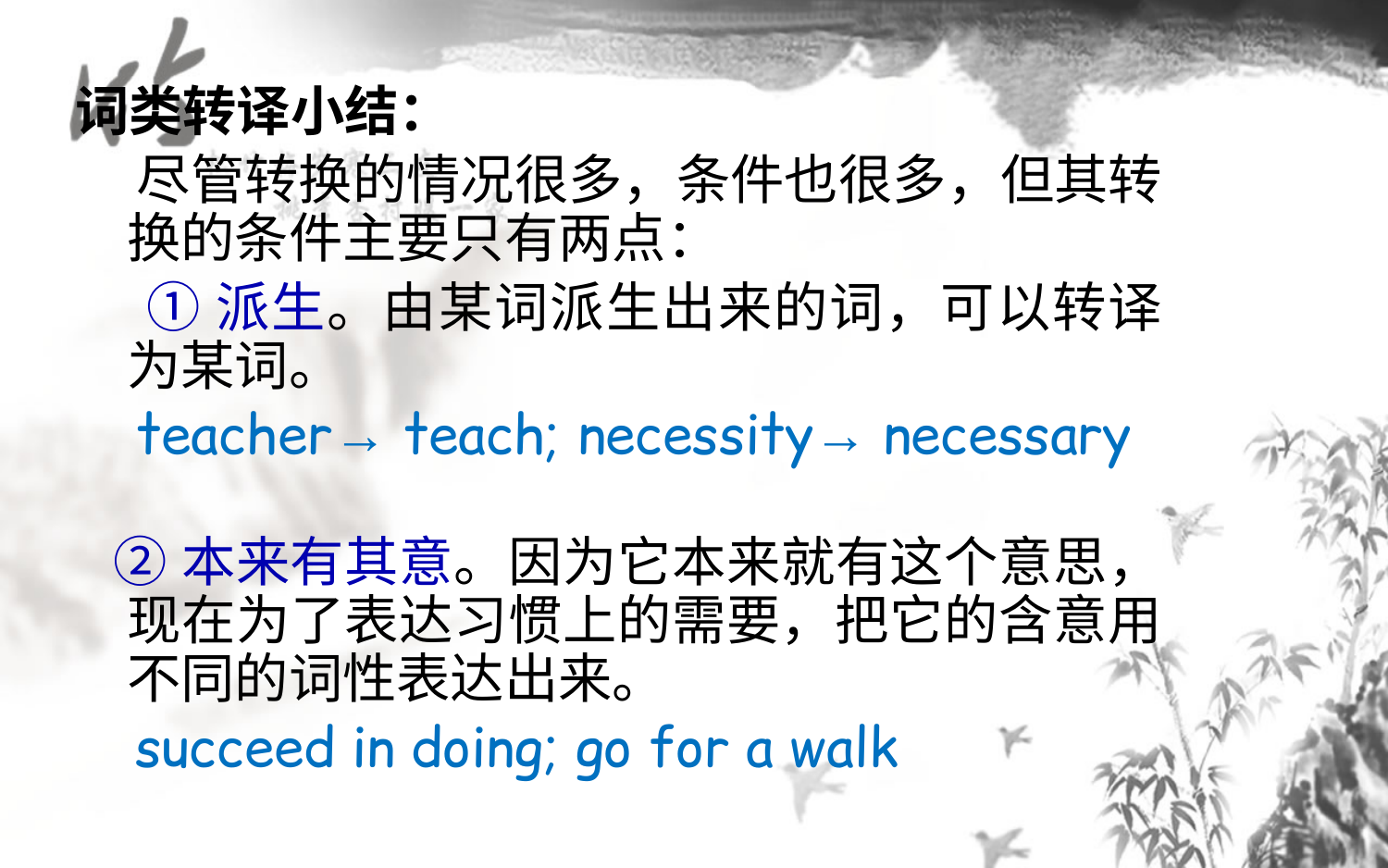

词类转译小结：
    尽管转换的情况很多，条件也很多，但其转换的条件主要只有两点：
     ①派生。由某词派生出来的词，可以转译为某词。
    teacher→ teach; necessity→ necessary
   ②本来有其意。因为它本来就有这个意思，现在为了表达习惯上的需要，把它的含意用不同的词性表达出来。
    succeed in doing; go for a walk